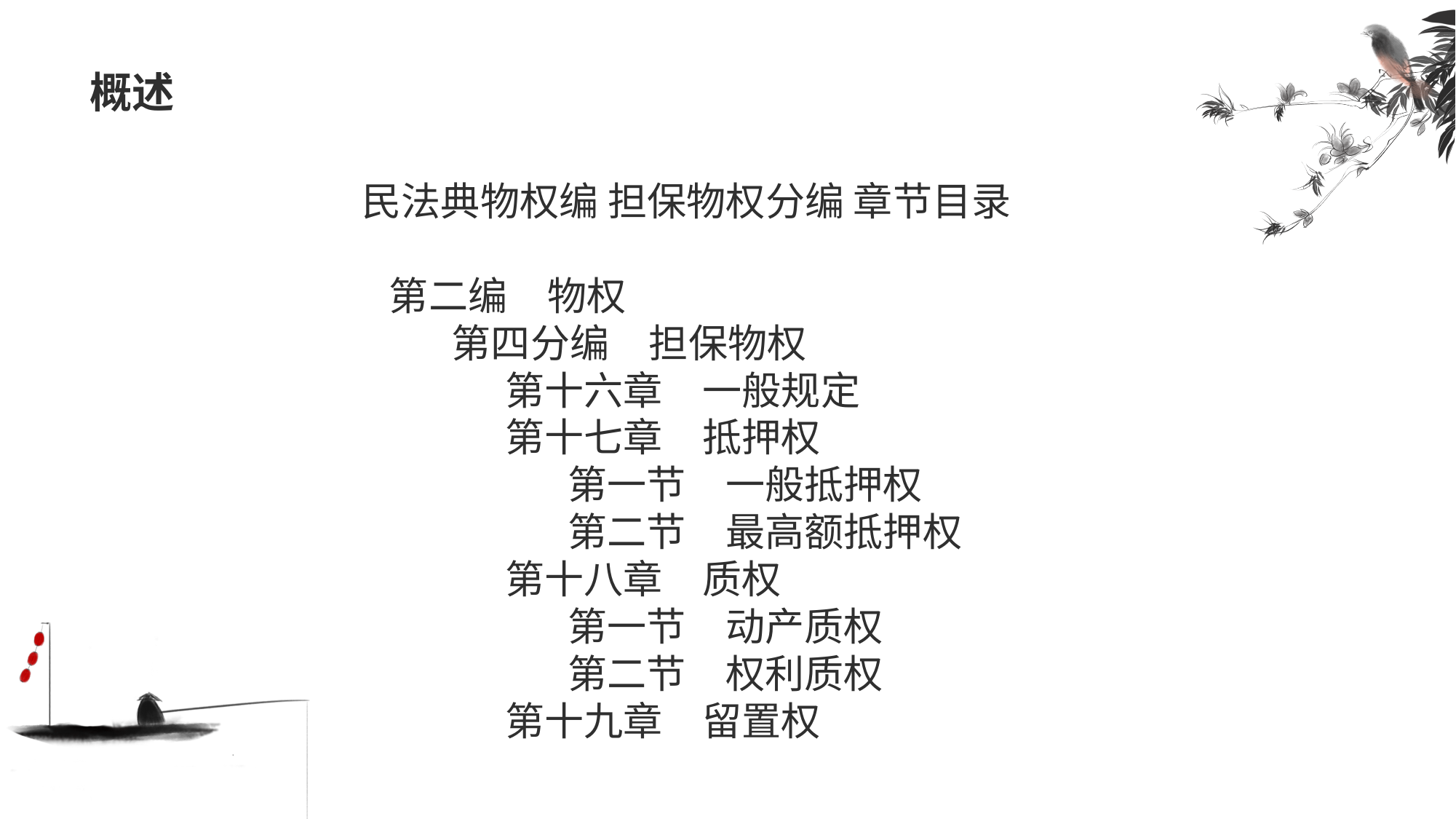

# 概述

民法典物权编 担保物权分编 章节目录

  第二编　物权
         第四分编　担保物权
               第十六章　一般规定
               第十七章　抵押权
                      第一节　一般抵押权
                      第二节　最高额抵押权
               第十八章　质权
                      第一节　动产质权
                      第二节　权利质权
               第十九章　留置权
8